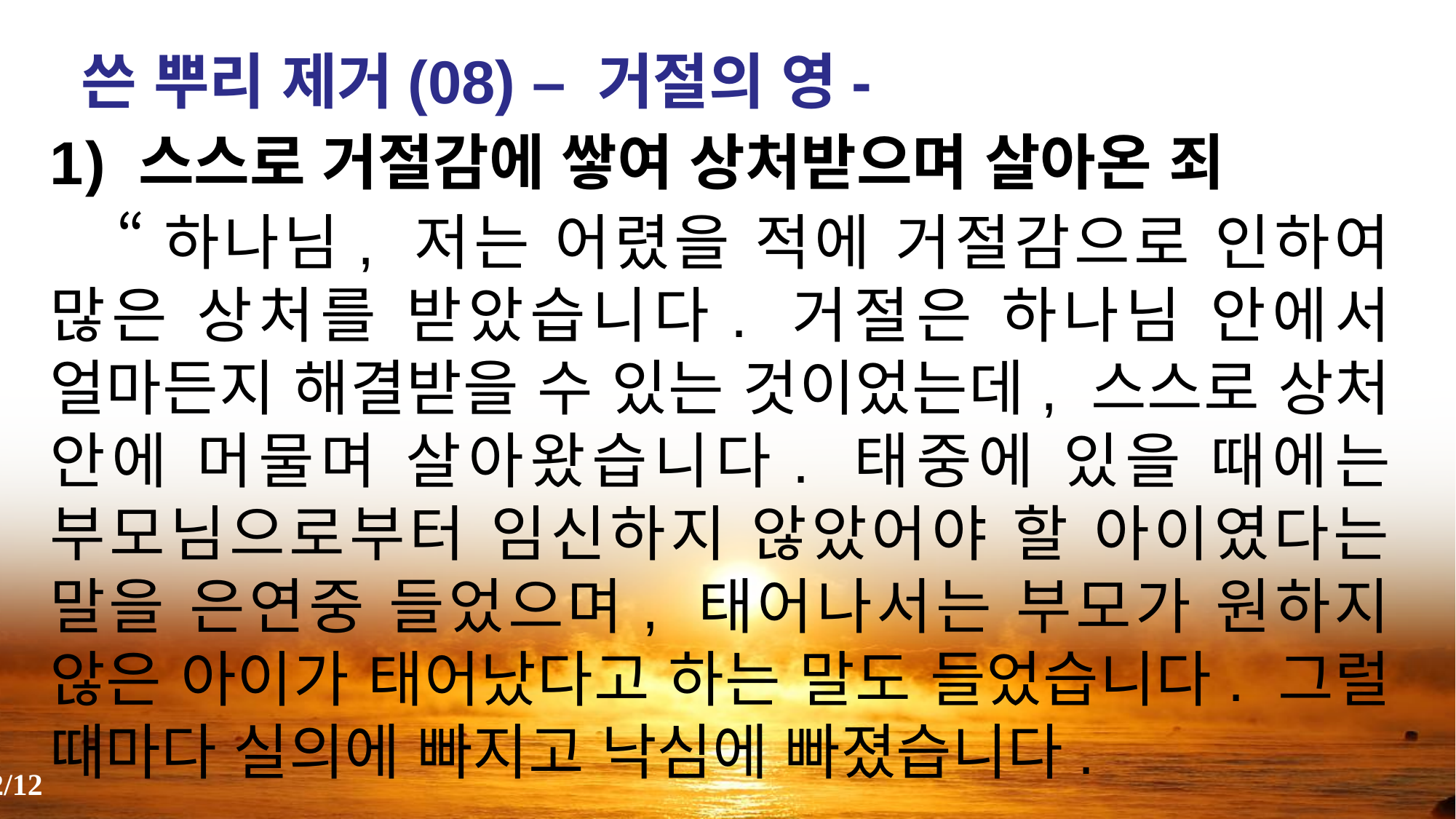

쓴 뿌리 제거(08) – 거절의 영-
스스로 거절감에 쌓여 상처받으며 살아온 죄
   “하나님, 저는 어렸을 적에 거절감으로 인하여 많은 상처를 받았습니다. 거절은 하나님 안에서 얼마든지 해결받을 수 있는 것이었는데, 스스로 상처 안에 머물며 살아왔습니다. 태중에 있을 때에는 부모님으로부터 임신하지 않았어야 할 아이였다는 말을 은연중 들었으며, 태어나서는 부모가 원하지 않은 아이가 태어났다고 하는 말도 들었습니다. 그럴 때마다 실의에 빠지고 낙심에 빠졌습니다.